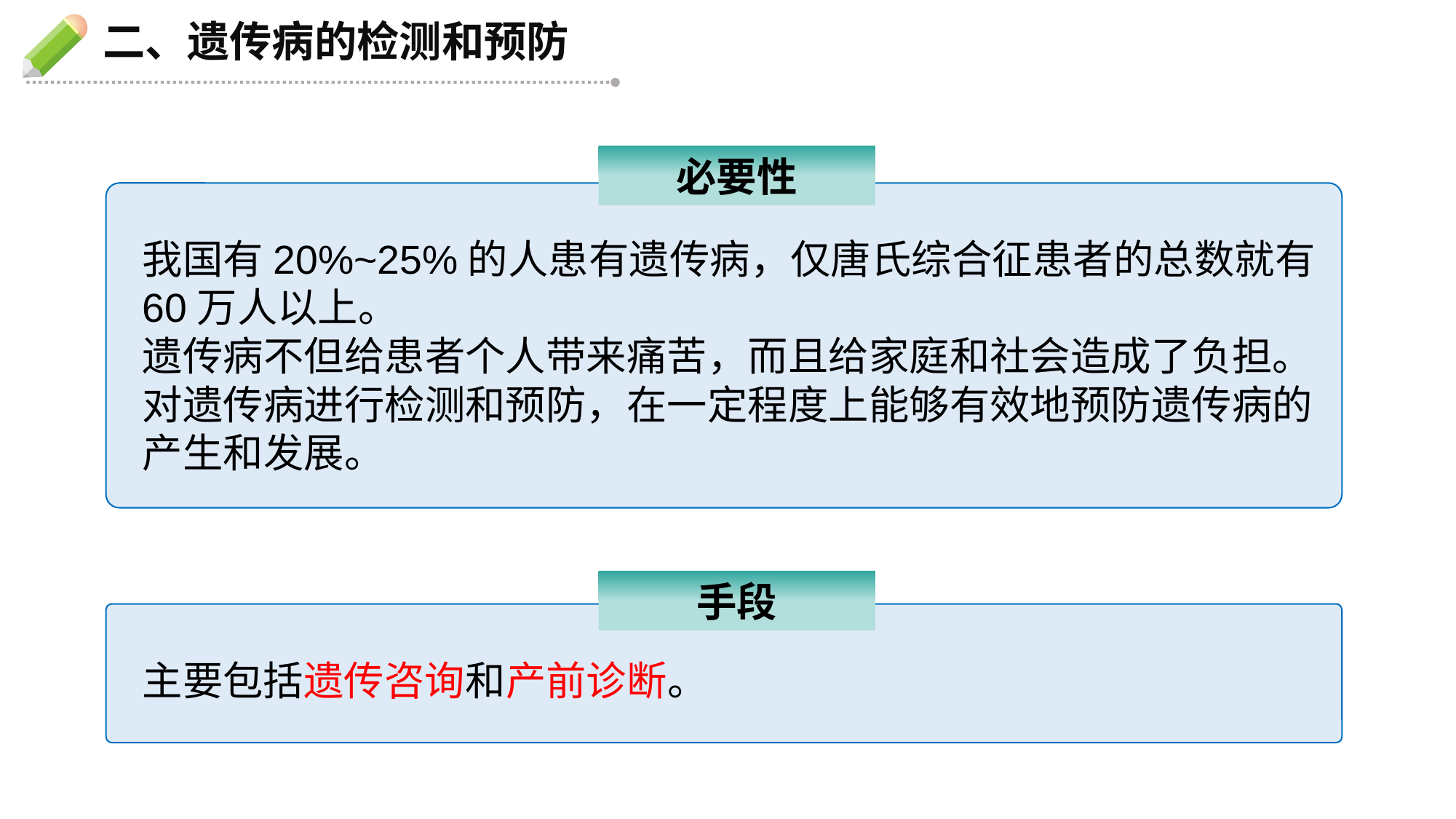

二、遗传病的检测和预防

必要性

我国有20%~25%的人患有遗传病，仅唐氏综合征患者的总数就有60万人以上。
遗传病不但给患者个人带来痛苦，而且给家庭和社会造成了负担。对遗传病进行检测和预防，在一定程度上能够有效地预防遗传病的产生和发展。
手段

主要包括遗传咨询和产前诊断。